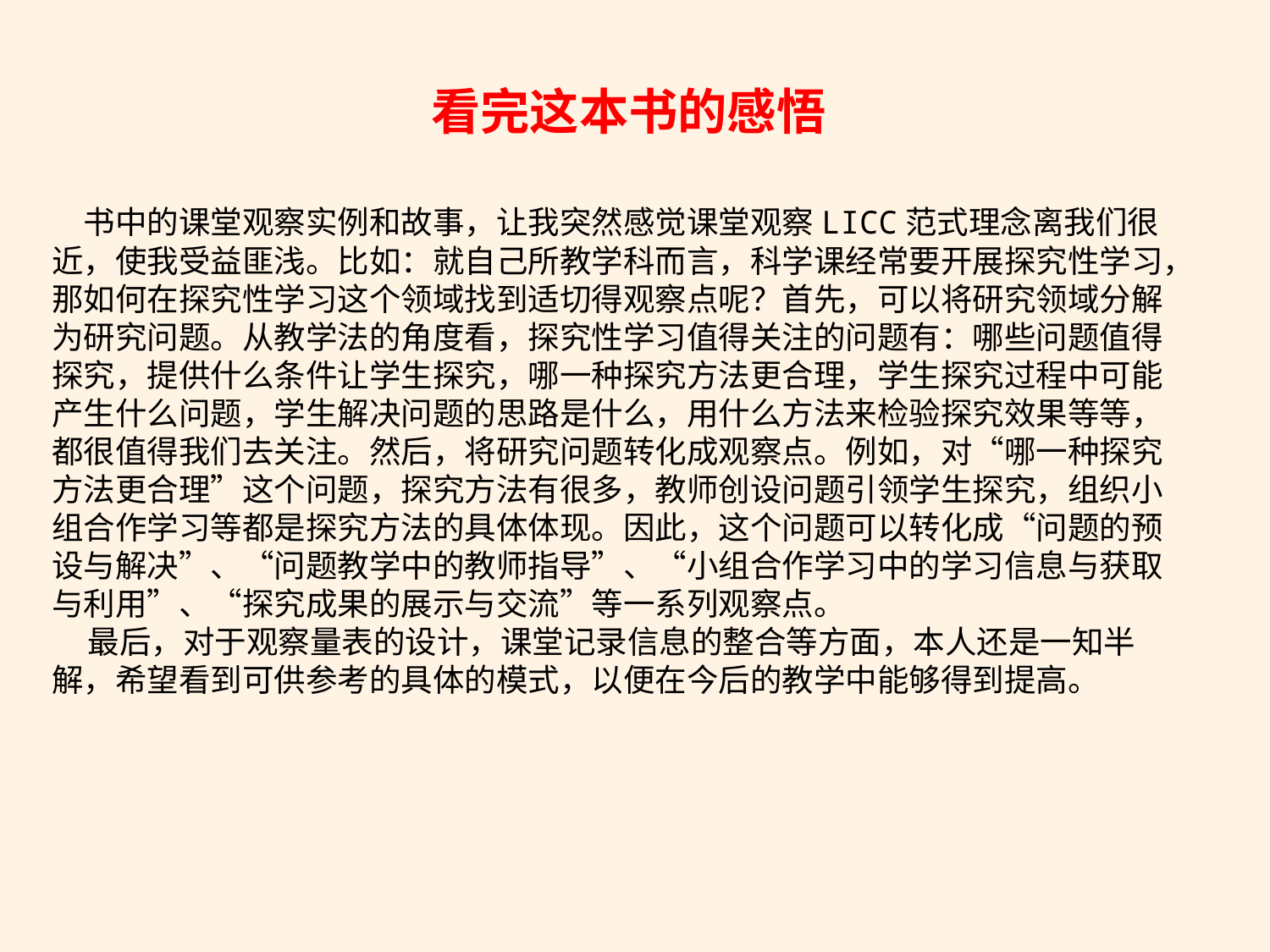

看完这本书的感悟

   书中的课堂观察实例和故事，让我突然感觉课堂观察LICC范式理念离我们很近，使我受益匪浅。比如：就自己所教学科而言，科学课经常要开展探究性学习，那如何在探究性学习这个领域找到适切得观察点呢？首先，可以将研究领域分解为研究问题。从教学法的角度看，探究性学习值得关注的问题有：哪些问题值得探究，提供什么条件让学生探究，哪一种探究方法更合理，学生探究过程中可能产生什么问题，学生解决问题的思路是什么，用什么方法来检验探究效果等等，都很值得我们去关注。然后，将研究问题转化成观察点。例如，对“哪一种探究方法更合理”这个问题，探究方法有很多，教师创设问题引领学生探究，组织小组合作学习等都是探究方法的具体体现。因此，这个问题可以转化成“问题的预设与解决”、“问题教学中的教师指导”、“小组合作学习中的学习信息与获取与利用”、“探究成果的展示与交流”等一系列观察点。
    最后，对于观察量表的设计，课堂记录信息的整合等方面，本人还是一知半解，希望看到可供参考的具体的模式，以便在今后的教学中能够得到提高。